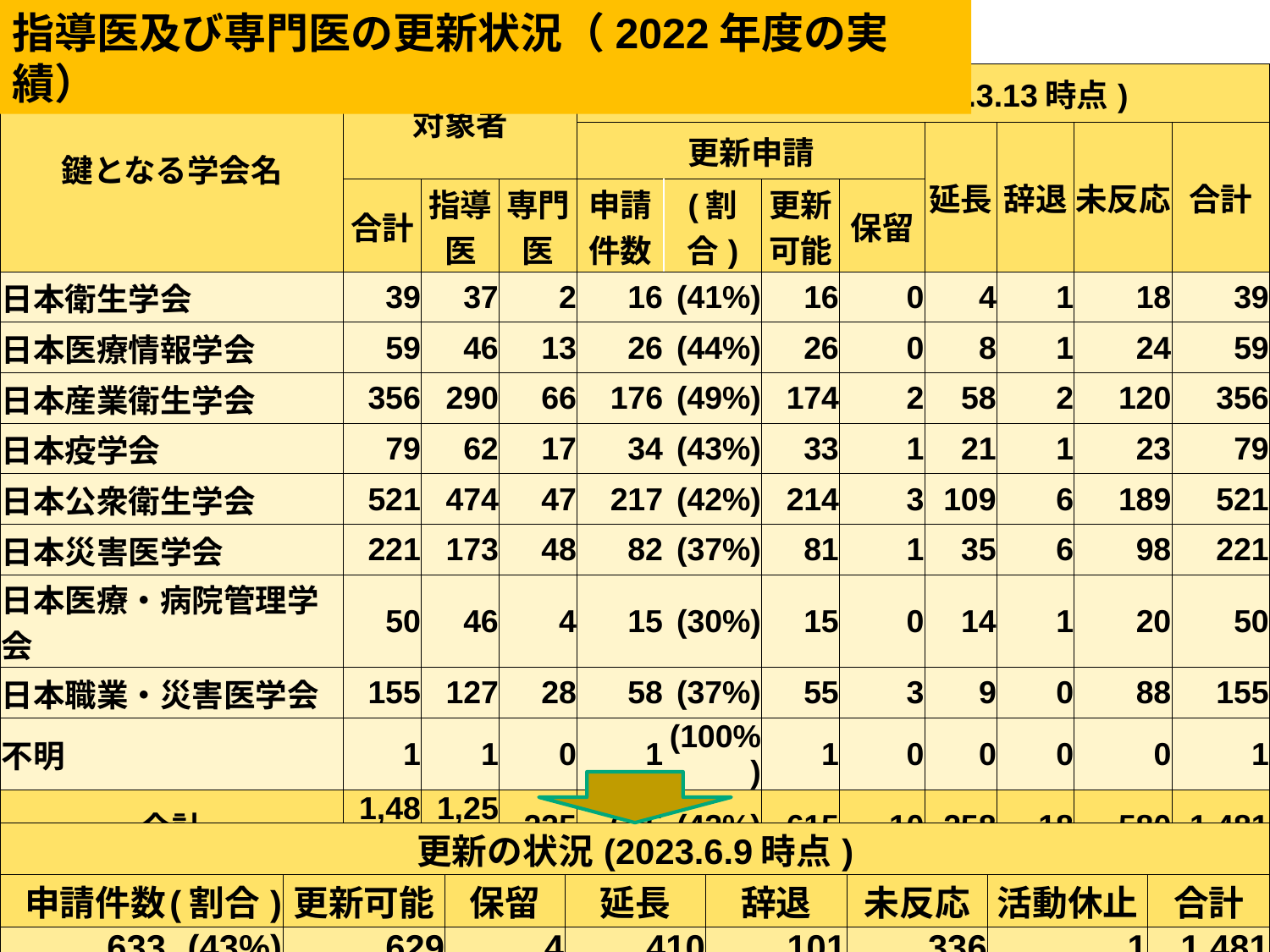

指導医及び専門医の更新状況（2022年度の実績）
| 鍵となる学会名 | 対象者 |  |  | 更新の状況(2023.3.13時点) |  |  |  |  |  |  |  |
| --- | --- | --- | --- | --- | --- | --- | --- | --- | --- | --- | --- |
|  |  |  |  | 更新申請 |  |  |  | 延長 | 辞退 | 未反応 | 合計 |
|  | 合計 | 指導医 | 専門医 | 申請 件数 | (割合) | 更新 可能 | 保留 | 延長 | 辞退・ 逝去 | 未反応 | 合計 |
| 日本衛生学会 | 39 | 37 | 2 | 16 | (41%) | 16 | 0 | 4 | 1 | 18 | 39 |
| 日本医療情報学会 | 59 | 46 | 13 | 26 | (44%) | 26 | 0 | 8 | 1 | 24 | 59 |
| 日本産業衛生学会 | 356 | 290 | 66 | 176 | (49%) | 174 | 2 | 58 | 2 | 120 | 356 |
| 日本疫学会 | 79 | 62 | 17 | 34 | (43%) | 33 | 1 | 21 | 1 | 23 | 79 |
| 日本公衆衛生学会 | 521 | 474 | 47 | 217 | (42%) | 214 | 3 | 109 | 6 | 189 | 521 |
| 日本災害医学会 | 221 | 173 | 48 | 82 | (37%) | 81 | 1 | 35 | 6 | 98 | 221 |
| 日本医療・病院管理学会 | 50 | 46 | 4 | 15 | (30%) | 15 | 0 | 14 | 1 | 20 | 50 |
| 日本職業・災害医学会 | 155 | 127 | 28 | 58 | (37%) | 55 | 3 | 9 | 0 | 88 | 155 |
| 不明 | 1 | 1 | 0 | 1 | (100%) | 1 | 0 | 0 | 0 | 0 | 1 |
| 合計 | 1,481 | 1,256 | 225 | 625 | (42%) | 615 | 10 | 258 | 18 | 580 | 1,481 |

| 更新の状況(2023.6.9時点) |  |  |  |  |  |  |  |  |
| --- | --- | --- | --- | --- | --- | --- | --- | --- |
| 申請件数 | (割合) | 更新可能 | 保留 | 延長 | 辞退 | 未反応 | 活動休止 | 合計 |
| 633 | (43%) | 629 | 4 | 410 | 101 | 336 | 1 | 1,481 |